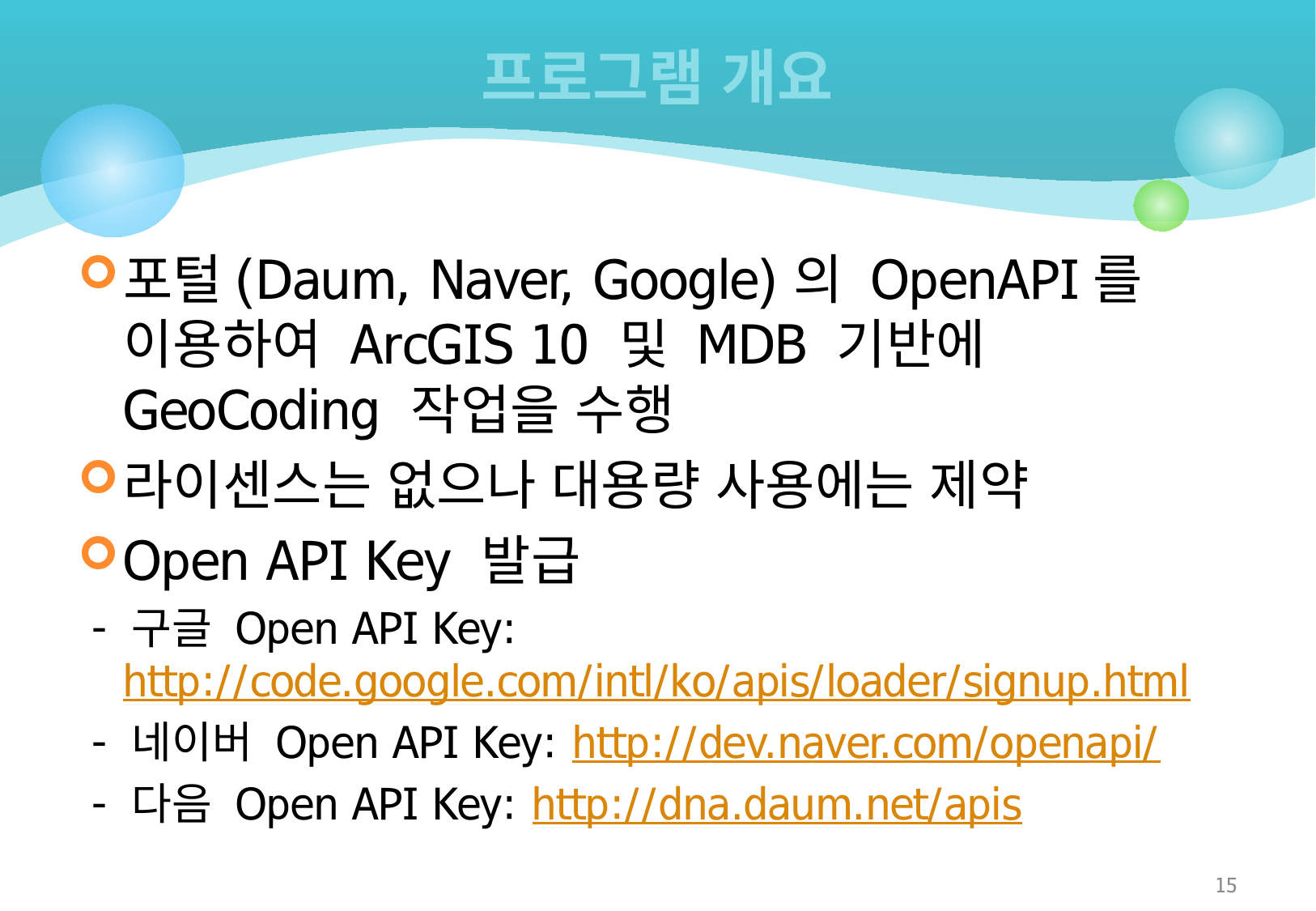

# 프로그램 개요
포털(Daum, Naver, Google)의 OpenAPI를 이용하여 ArcGIS 10 및 MDB 기반에 GeoCoding 작업을 수행
라이센스는 없으나 대용량 사용에는 제약
Open API Key 발급
 - 구글 Open API Key: http://code.google.com/intl/ko/apis/loader/signup.html
 - 네이버 Open API Key: http://dev.naver.com/openapi/
 - 다음 Open API Key: http://dna.daum.net/apis
15